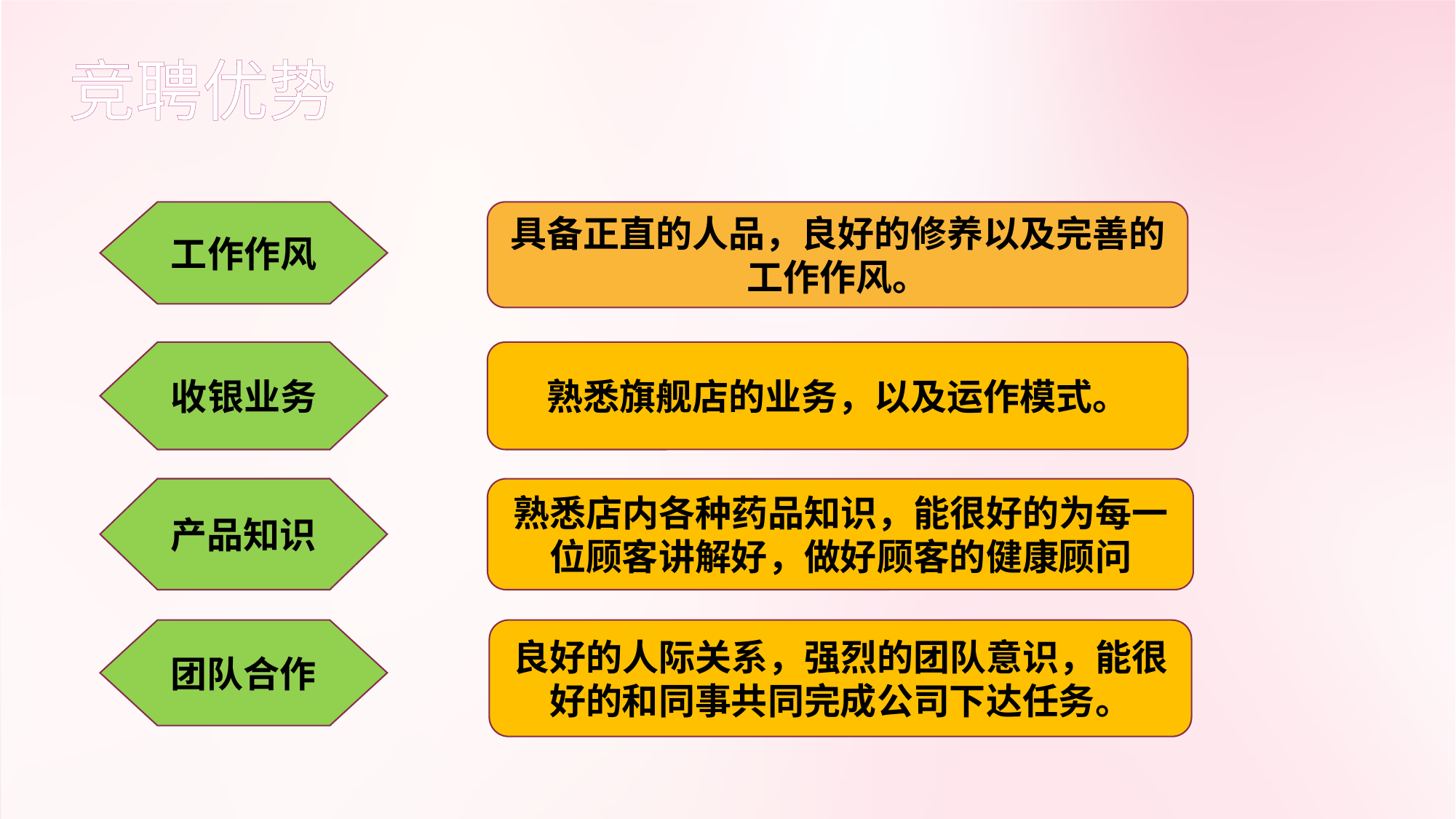

竞聘优势
工作作风
具备正直的人品，良好的修养以及完善的工作作风。
收银业务
熟悉旗舰店的业务，以及运作模式。
产品知识
熟悉店内各种药品知识，能很好的为每一位顾客讲解好，做好顾客的健康顾问
团队合作
良好的人际关系，强烈的团队意识，能很好的和同事共同完成公司下达任务。